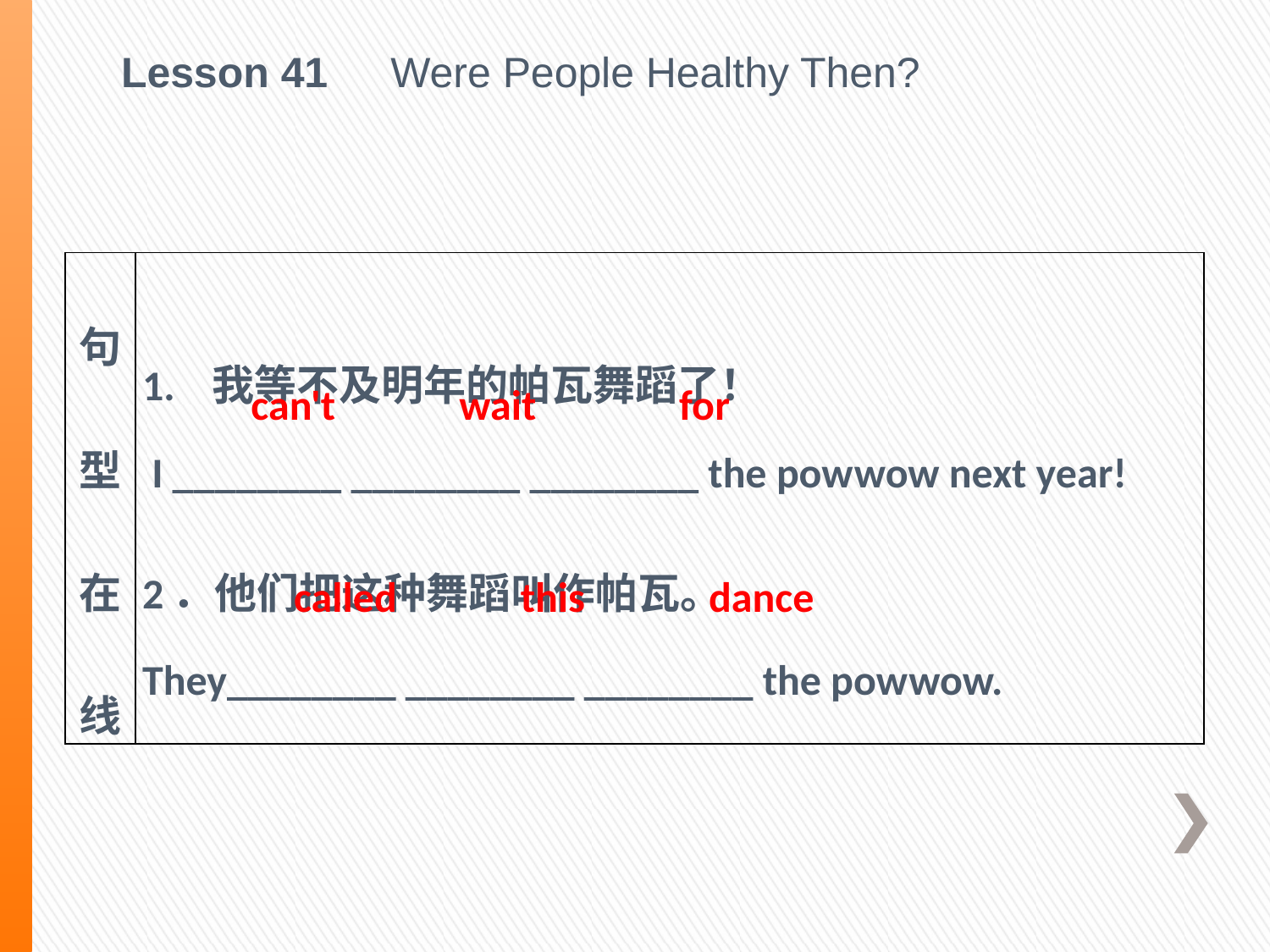

Lesson 41　Were People Healthy Then?
| 句型在线 | 1. 我等不及明年的帕瓦舞蹈了！ I \_\_\_\_\_\_\_\_ \_\_\_\_\_\_\_\_ \_\_\_\_\_\_\_\_ the pow­wow next year! 2．他们把这种舞蹈叫作帕瓦。 They\_\_\_\_\_\_\_\_ \_\_\_\_\_\_\_\_ \_\_\_\_\_\_\_\_ the pow­wow. |
| --- | --- |
can't             wait               for
called             this             dance